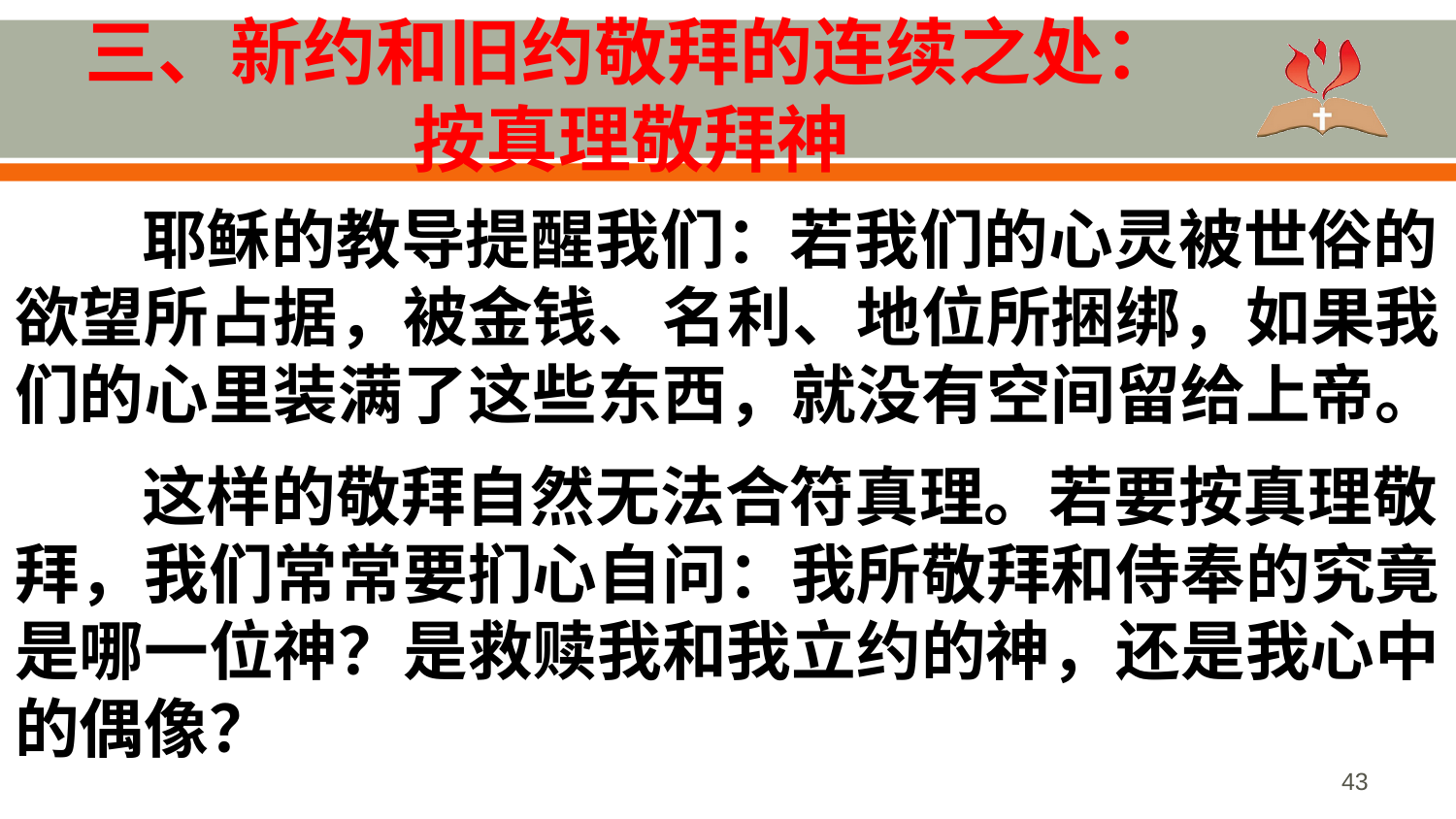

# 三、新约和旧约敬拜的连续之处：按真理敬拜神
耶稣的教导提醒我们：若我们的心灵被世俗的欲望所占据，被金钱、名利、地位所捆绑，如果我们的心里装满了这些东西，就没有空间留给上帝。
这样的敬拜自然无法合符真理。若要按真理敬拜，我们常常要扪心自问：我所敬拜和侍奉的究竟是哪一位神？是救赎我和我立约的神，还是我心中的偶像？

43